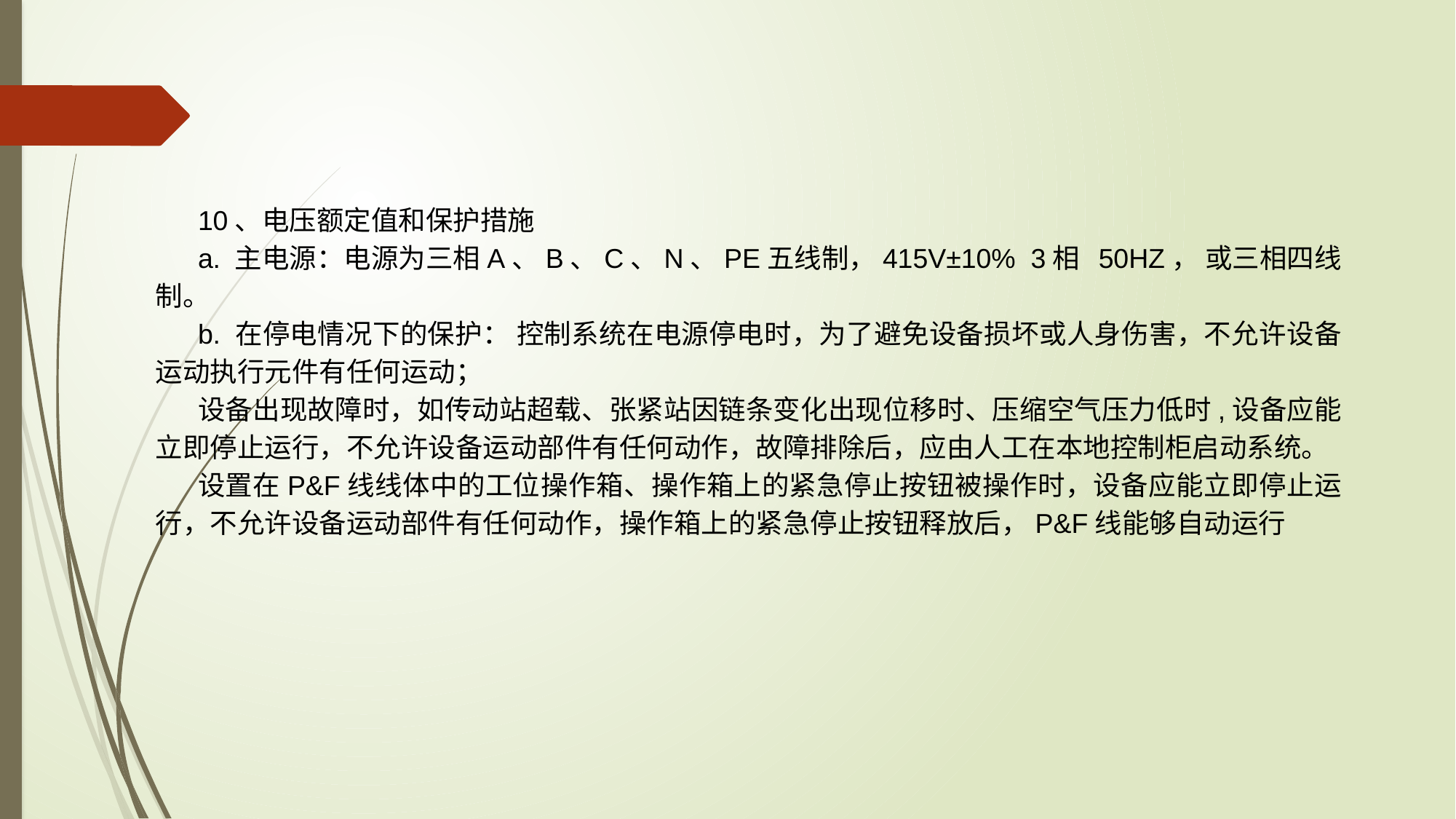

10、电压额定值和保护措施
a. 主电源：电源为三相A、B、C、N、PE五线制，415V±10%  3相  50HZ， 或三相四线制。
b. 在停电情况下的保护： 控制系统在电源停电时，为了避免设备损坏或人身伤害，不允许设备运动执行元件有任何运动；
设备出现故障时，如传动站超载、张紧站因链条变化出现位移时、压缩空气压力低时,设备应能立即停止运行，不允许设备运动部件有任何动作，故障排除后，应由人工在本地控制柜启动系统。
设置在P&F线线体中的工位操作箱、操作箱上的紧急停止按钮被操作时，设备应能立即停止运行，不允许设备运动部件有任何动作，操作箱上的紧急停止按钮释放后，P&F线能够自动运行